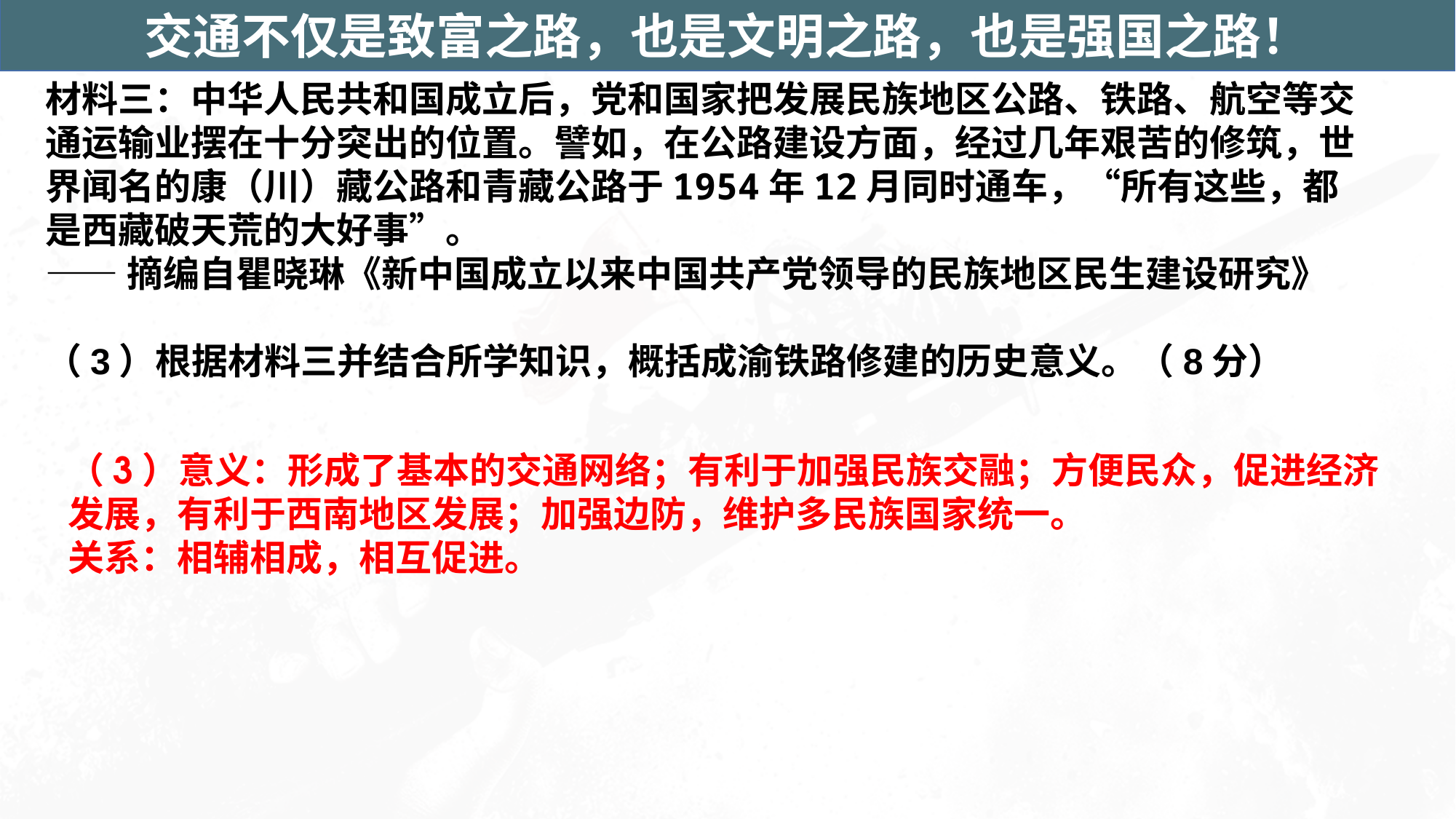

交通不仅是致富之路，也是文明之路，也是强国之路！
材料三：中华人民共和国成立后，党和国家把发展民族地区公路、铁路、航空等交通运输业摆在十分突出的位置。譬如，在公路建设方面，经过几年艰苦的修筑，世界闻名的康（川）藏公路和青藏公路于1954年12月同时通车，“所有这些，都是西藏破天荒的大好事”。
——摘编自瞿晓琳《新中国成立以来中国共产党领导的民族地区民生建设研究》

（3）根据材料三并结合所学知识，概括成渝铁路修建的历史意义。（8分）
（3）意义：形成了基本的交通网络；有利于加强民族交融；方便民众，促进经济发展，有利于西南地区发展；加强边防，维护多民族国家统一。
关系：相辅相成，相互促进。